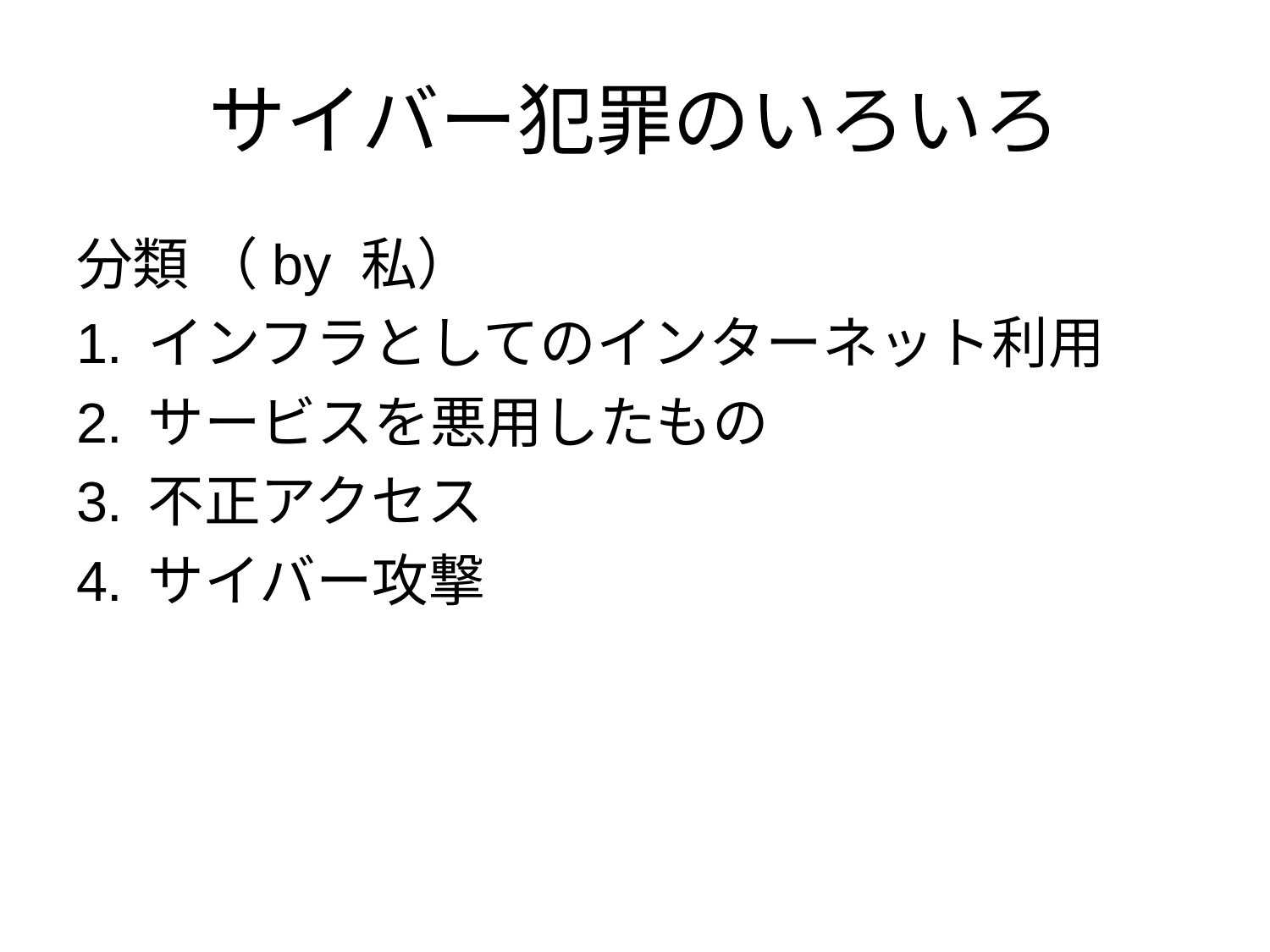

# サイバー犯罪のいろいろ
分類 （by 私）
インフラとしてのインターネット利用
サービスを悪用したもの
不正アクセス
サイバー攻撃